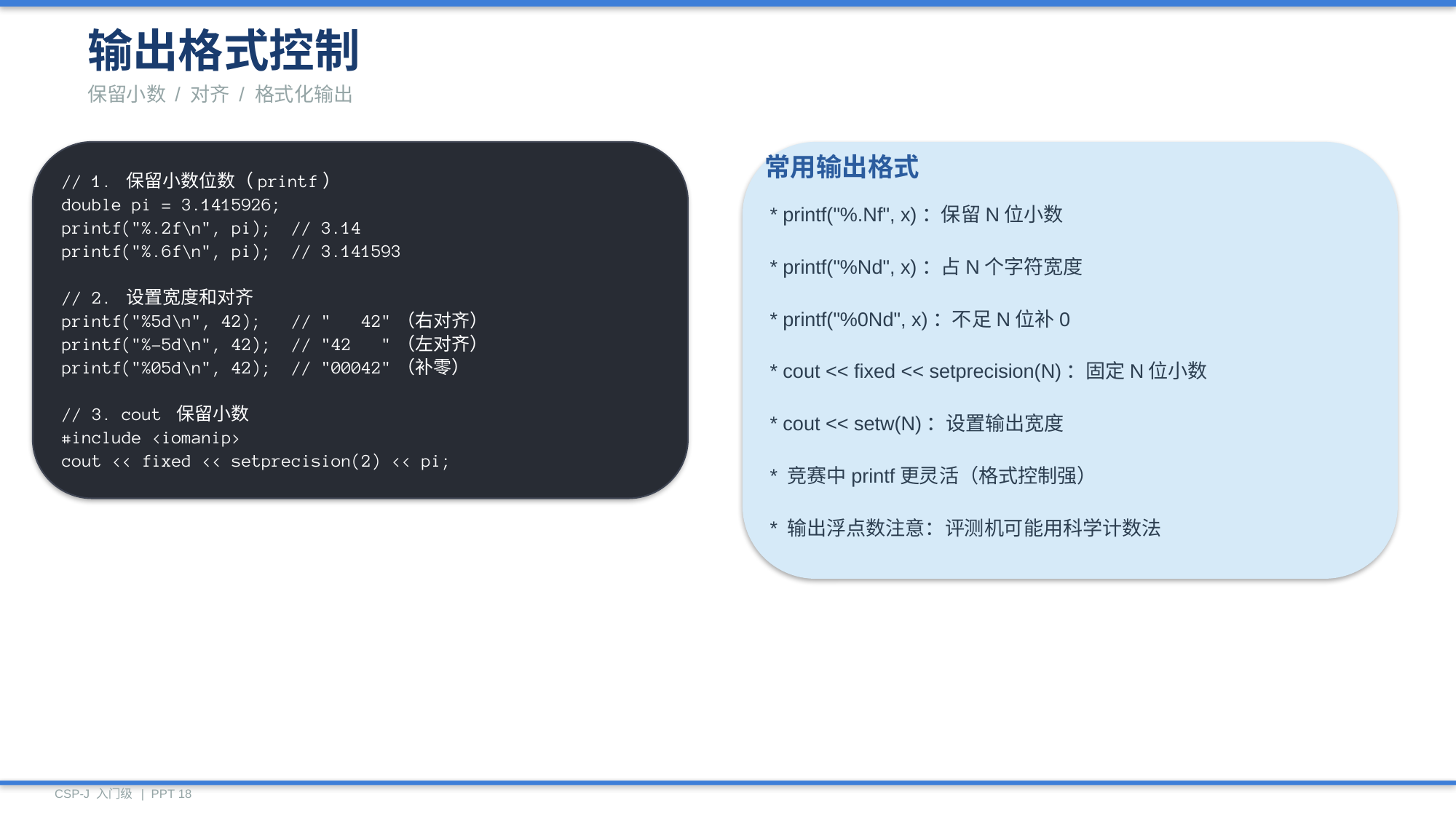

输出格式控制
保留小数 / 对齐 / 格式化输出
// 1. 保留小数位数（printf）
double pi = 3.1415926;
printf("%.2f\n", pi);  // 3.14
printf("%.6f\n", pi);  // 3.141593

// 2. 设置宽度和对齐
printf("%5d\n", 42);   // "   42"（右对齐）
printf("%-5d\n", 42);  // "42   "（左对齐）
printf("%05d\n", 42);  // "00042"（补零）

// 3. cout 保留小数
#include <iomanip>
cout << fixed << setprecision(2) << pi;

常用输出格式
* printf("%.Nf", x)：保留N位小数
* printf("%Nd", x)：占N个字符宽度
* printf("%0Nd", x)：不足N位补0
* cout << fixed << setprecision(N)：固定N位小数
* cout << setw(N)：设置输出宽度
* 竞赛中printf更灵活（格式控制强）
* 输出浮点数注意：评测机可能用科学计数法

CSP-J 入门级  |  PPT 18